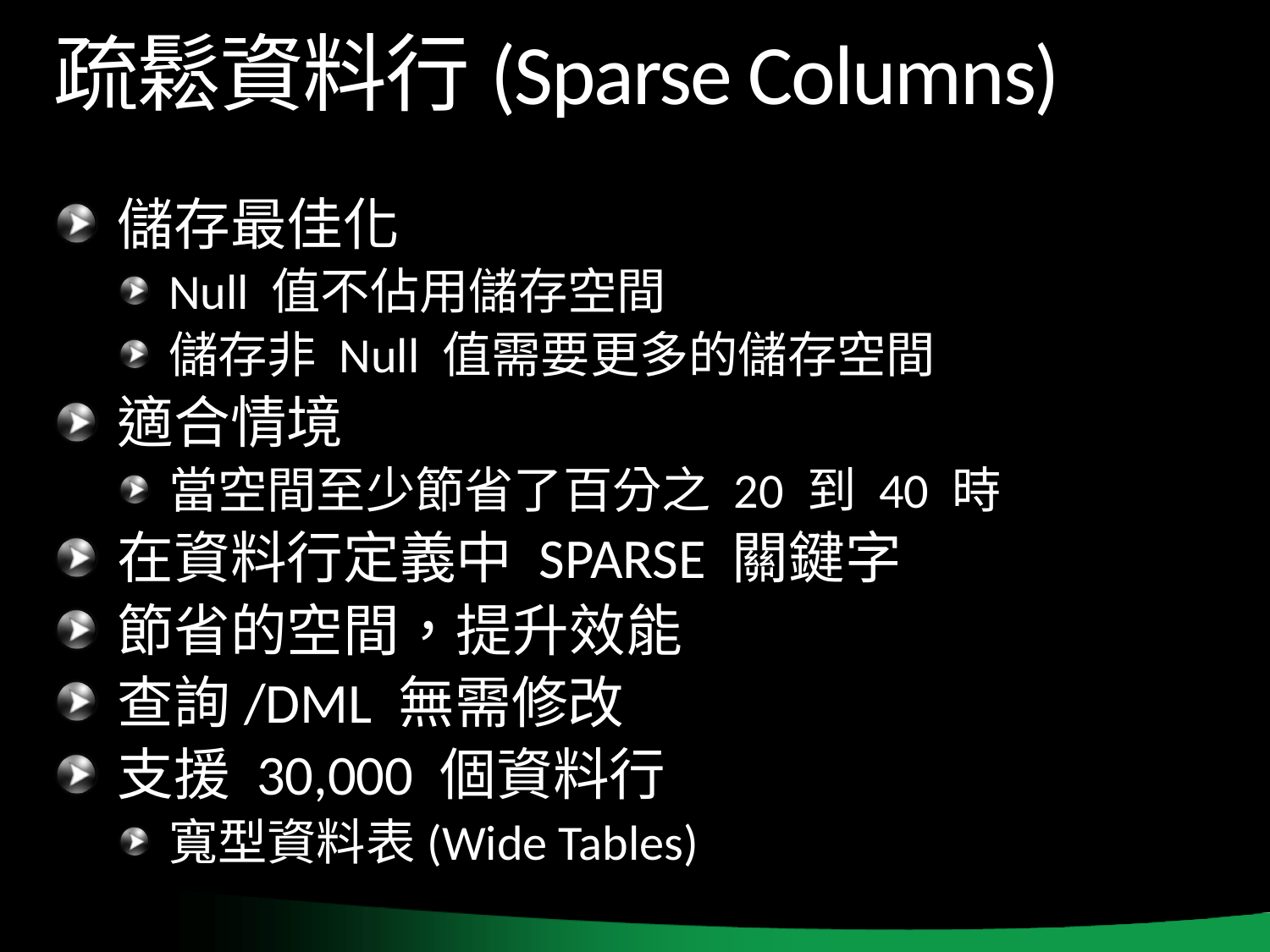

# 疏鬆資料行(Sparse Columns)
儲存最佳化
Null 值不佔用儲存空間
儲存非 Null 值需要更多的儲存空間
適合情境
當空間至少節省了百分之 20 到 40 時
在資料行定義中 SPARSE 關鍵字
節省的空間，提升效能
查詢/DML 無需修改
支援 30,000 個資料行
寬型資料表(Wide Tables)